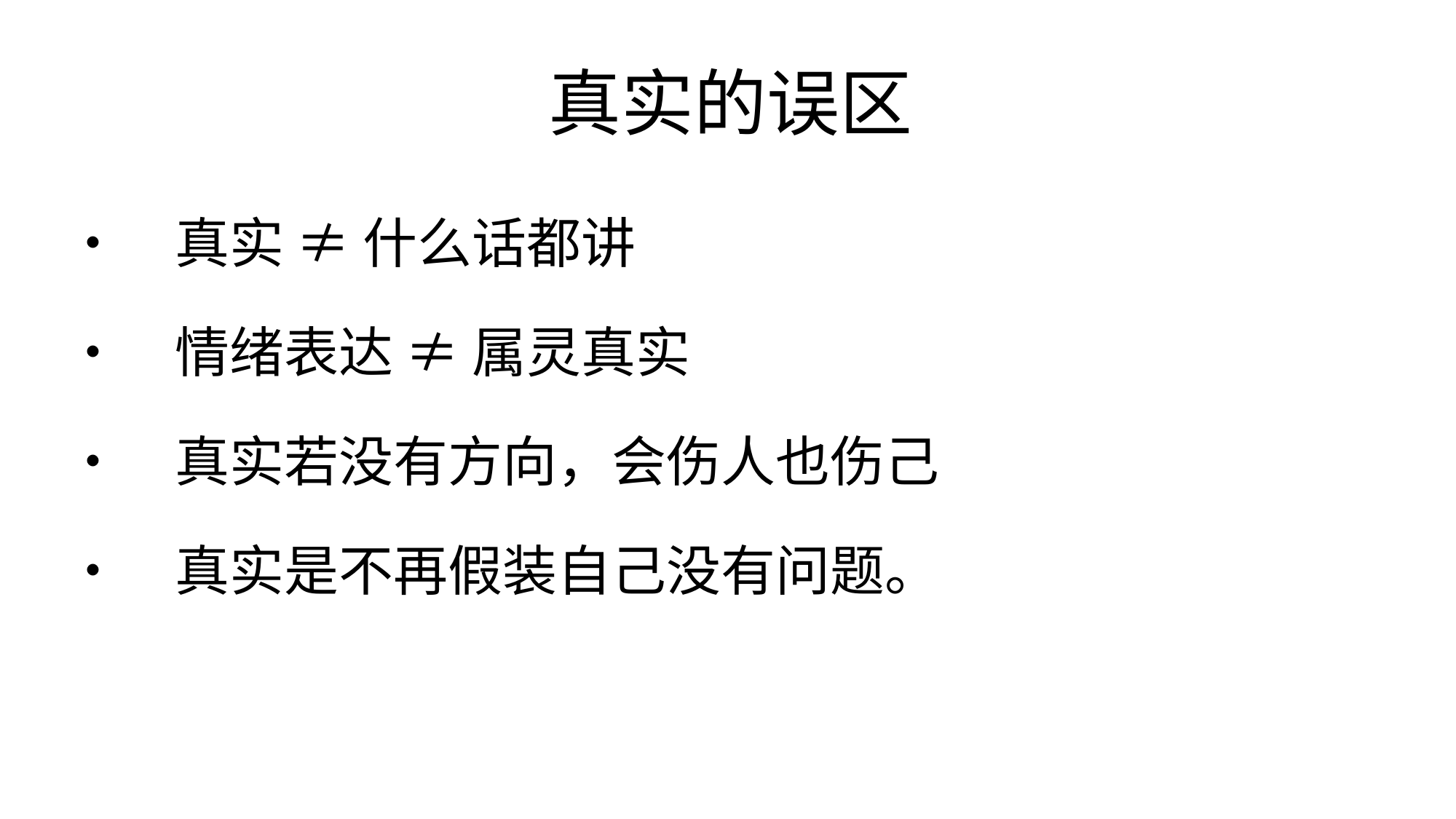

# 真实的误区
•	真实 ≠ 什么话都讲
•	情绪表达 ≠ 属灵真实
•	真实若没有方向，会伤人也伤己
•	真实是不再假装自己没有问题。

17